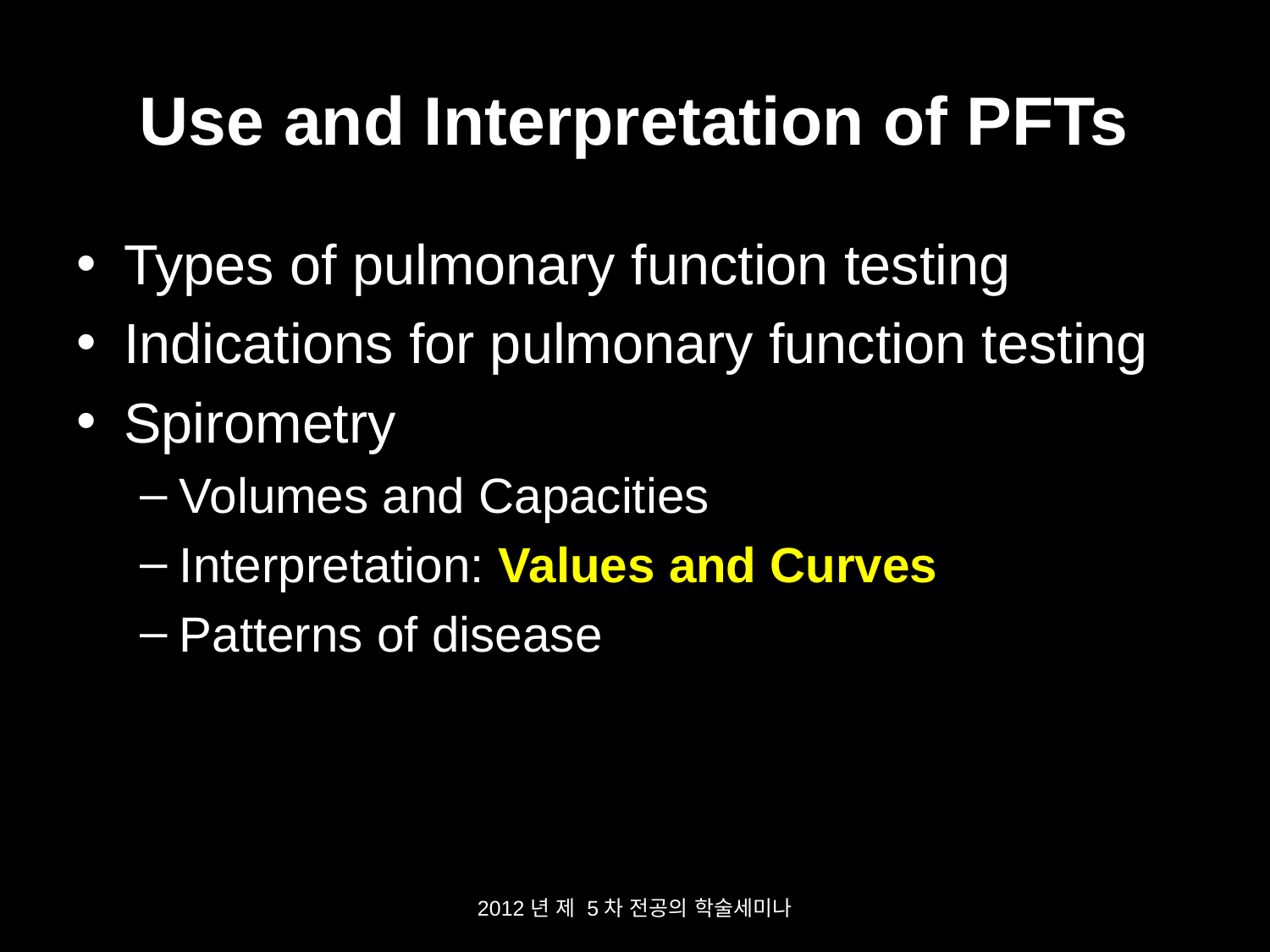

# Use and Interpretation of PFTs
Types of pulmonary function testing
Indications for pulmonary function testing
Spirometry
Volumes and Capacities
Interpretation: Values and Curves
Patterns of disease
2012년 제 5차 전공의 학술세미나